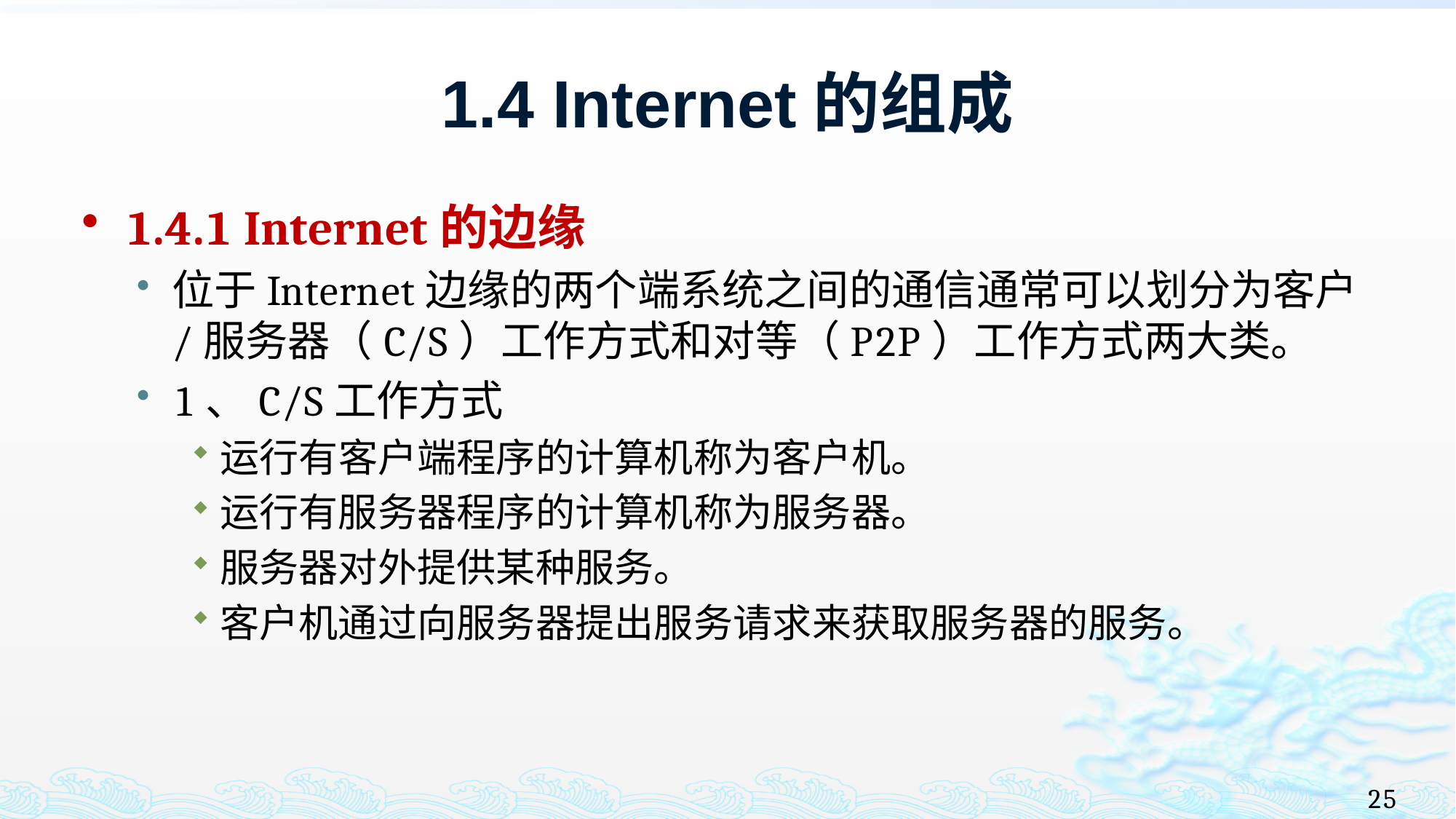

# 1.4 Internet的组成
1.4.1 Internet的边缘
位于Internet边缘的两个端系统之间的通信通常可以划分为客户/服务器（C/S）工作方式和对等（P2P）工作方式两大类。
1、C/S工作方式
运行有客户端程序的计算机称为客户机。
运行有服务器程序的计算机称为服务器。
服务器对外提供某种服务。
客户机通过向服务器提出服务请求来获取服务器的服务。

25